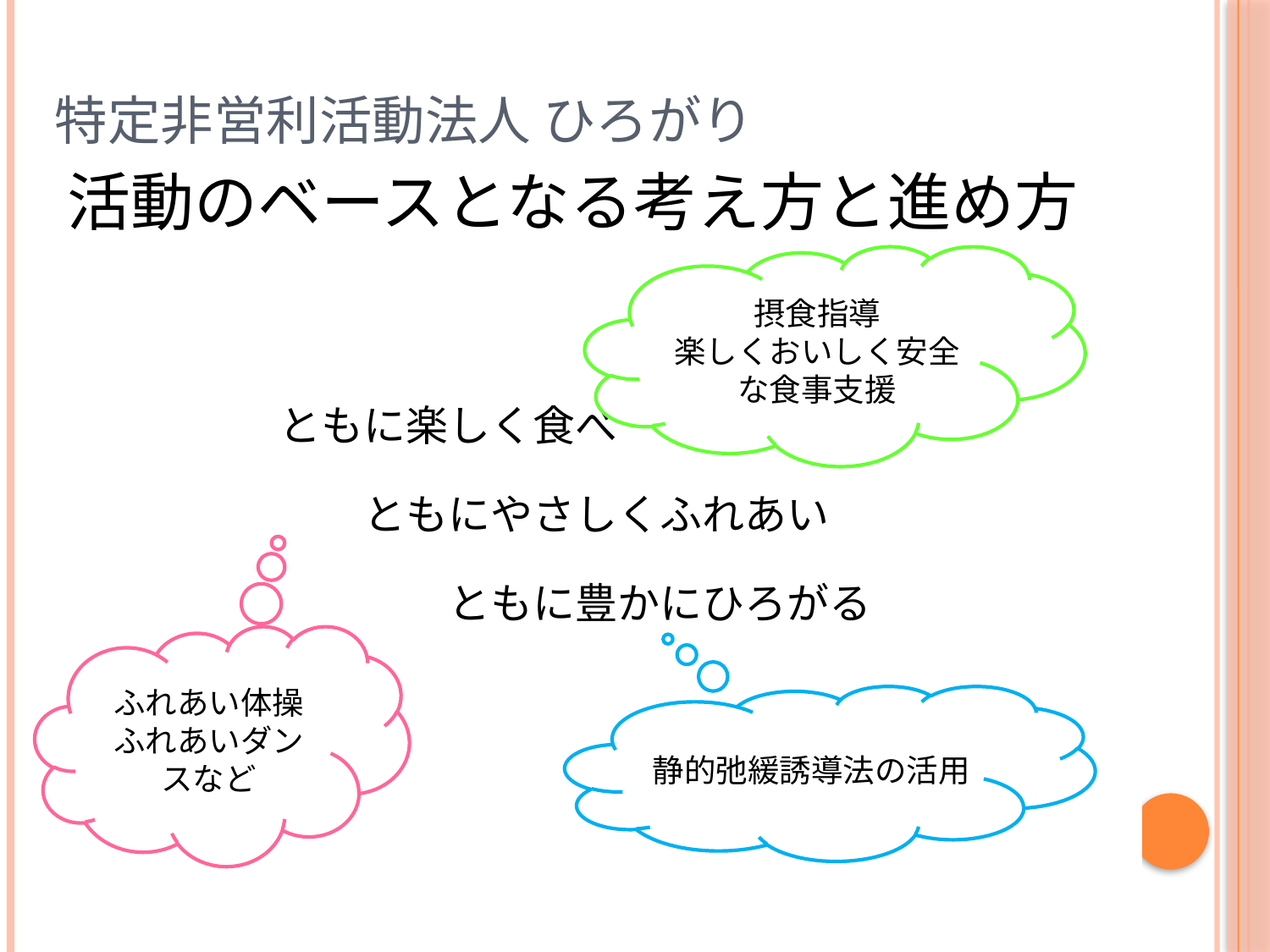

# 特定非営利活動法人 ひろがり
活動のベースとなる考え方と進め方

　　　　　ともに楽しく食べ

　　　　　　　ともにやさしくふれあい

　　　　　　　　　ともに豊かにひろがる
摂食指導
楽しくおいしく安全な食事支援
ふれあい体操
ふれあいダンスなど
静的弛緩誘導法の活用